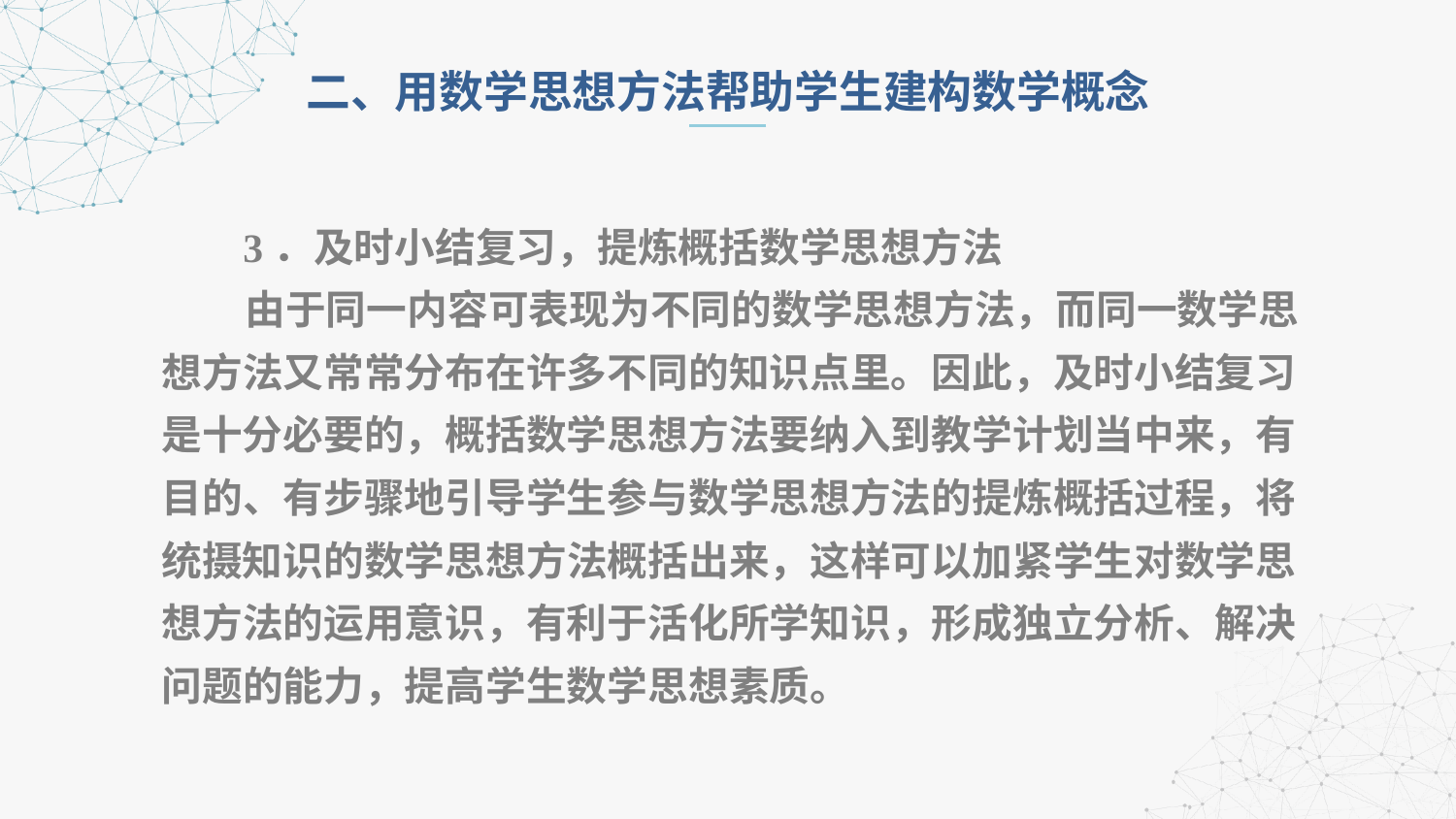

二、用数学思想方法帮助学生建构数学概念
        3．及时小结复习，提炼概括数学思想方法
        由于同一内容可表现为不同的数学思想方法，而同一数学思想方法又常常分布在许多不同的知识点里。因此，及时小结复习是十分必要的，概括数学思想方法要纳入到教学计划当中来，有目的、有步骤地引导学生参与数学思想方法的提炼概括过程，将统摄知识的数学思想方法概括出来，这样可以加紧学生对数学思想方法的运用意识，有利于活化所学知识，形成独立分析、解决问题的能力，提高学生数学思想素质。